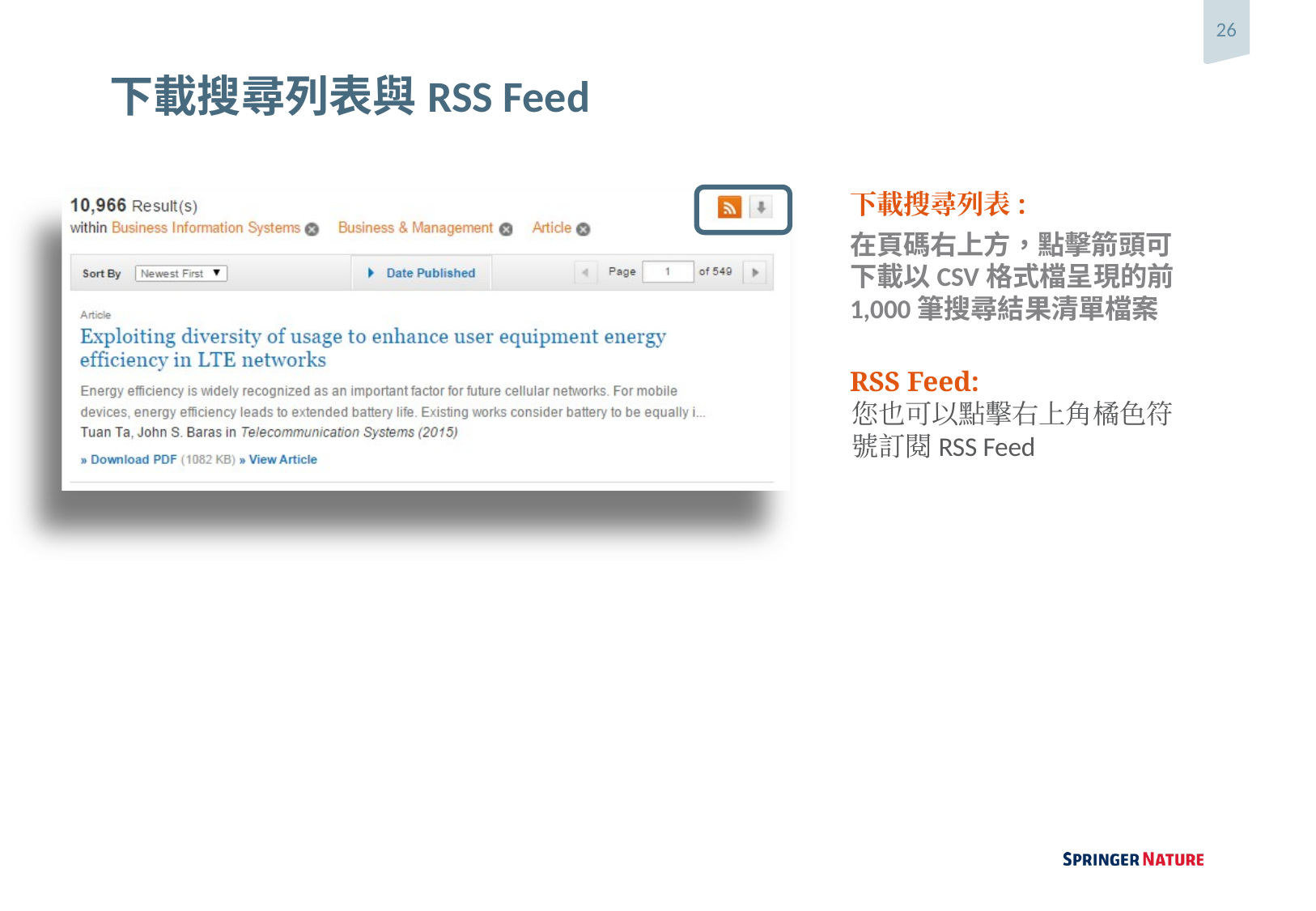

26
# 下載搜尋列表與RSS Feed

下載搜尋列表:
在頁碼右上方，點擊箭頭可下載以CSV格式檔呈現的前1,000筆搜尋結果清單檔案

RSS Feed:
您也可以點擊右上角橘色符號訂閱RSS Feed